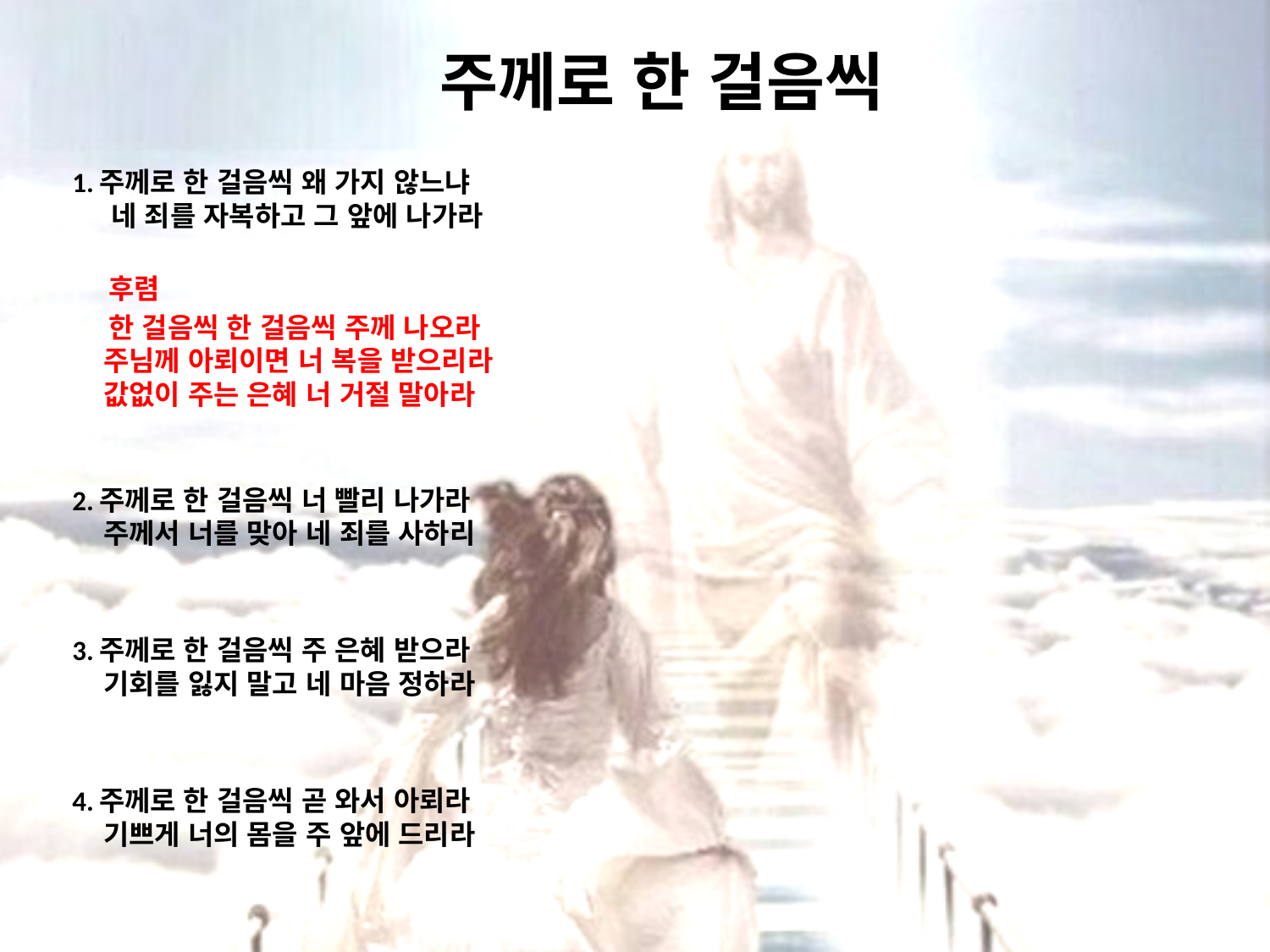

# 주께로 한 걸음씩
1.주께로 한 걸음씩 왜 가지 않느냐
     네 죄를 자복하고 그 앞에 나가라
    후렴
    한 걸음씩 한 걸음씩 주께 나오라
    주님께 아뢰이면 너 복을 받으리라
    값없이 주는 은혜 너 거절 말아라
2.주께로 한 걸음씩 너 빨리 나가라
    주께서 너를 맞아 네 죄를 사하리

3.주께로 한 걸음씩 주 은혜 받으라
    기회를 잃지 말고 네 마음 정하라

4.주께로 한 걸음씩 곧 와서 아뢰라
    기쁘게 너의 몸을 주 앞에 드리라